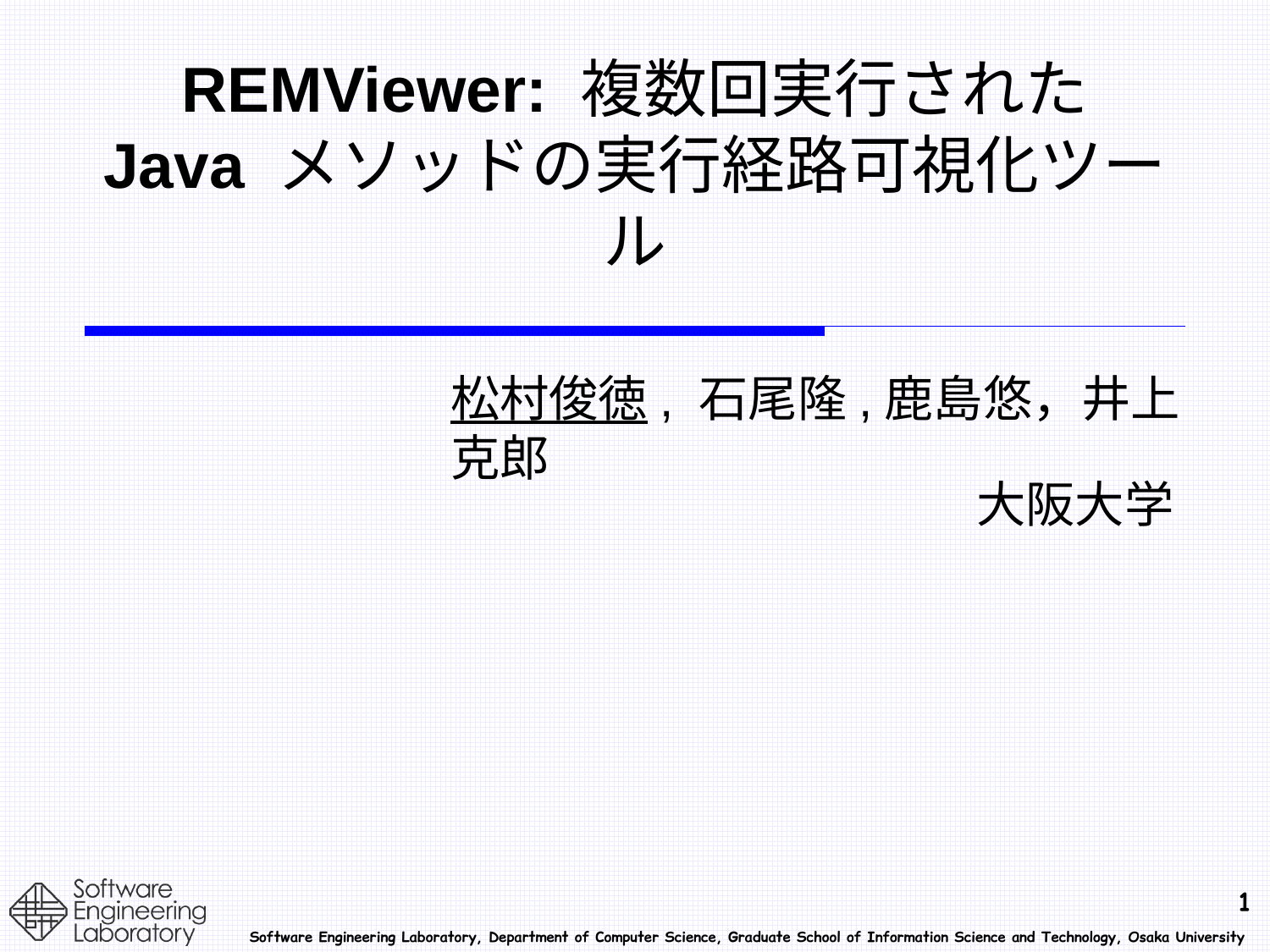

# REMViewer: 複数回実行された Java メソッドの実行経路可視化ツール
松村俊徳, 石尾隆,鹿島悠，井上克郎
大阪大学
1